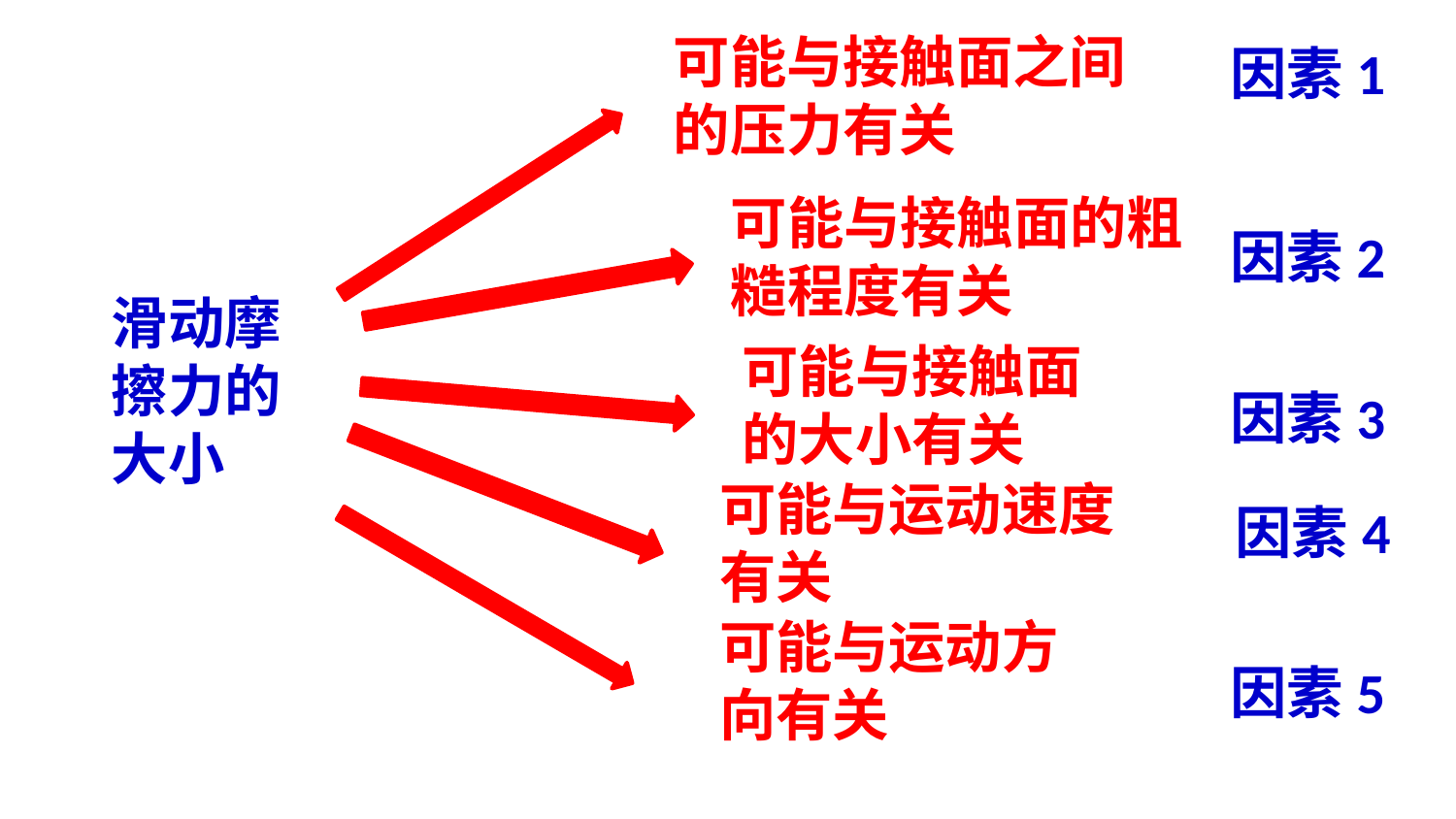

可能与接触面之间的压力有关
因素1
可能与接触面的粗糙程度有关

因素2

滑动摩擦力的大小
可能与接触面的大小有关
因素3

可能与运动速度有关

因素4

可能与运动方向有关
因素5